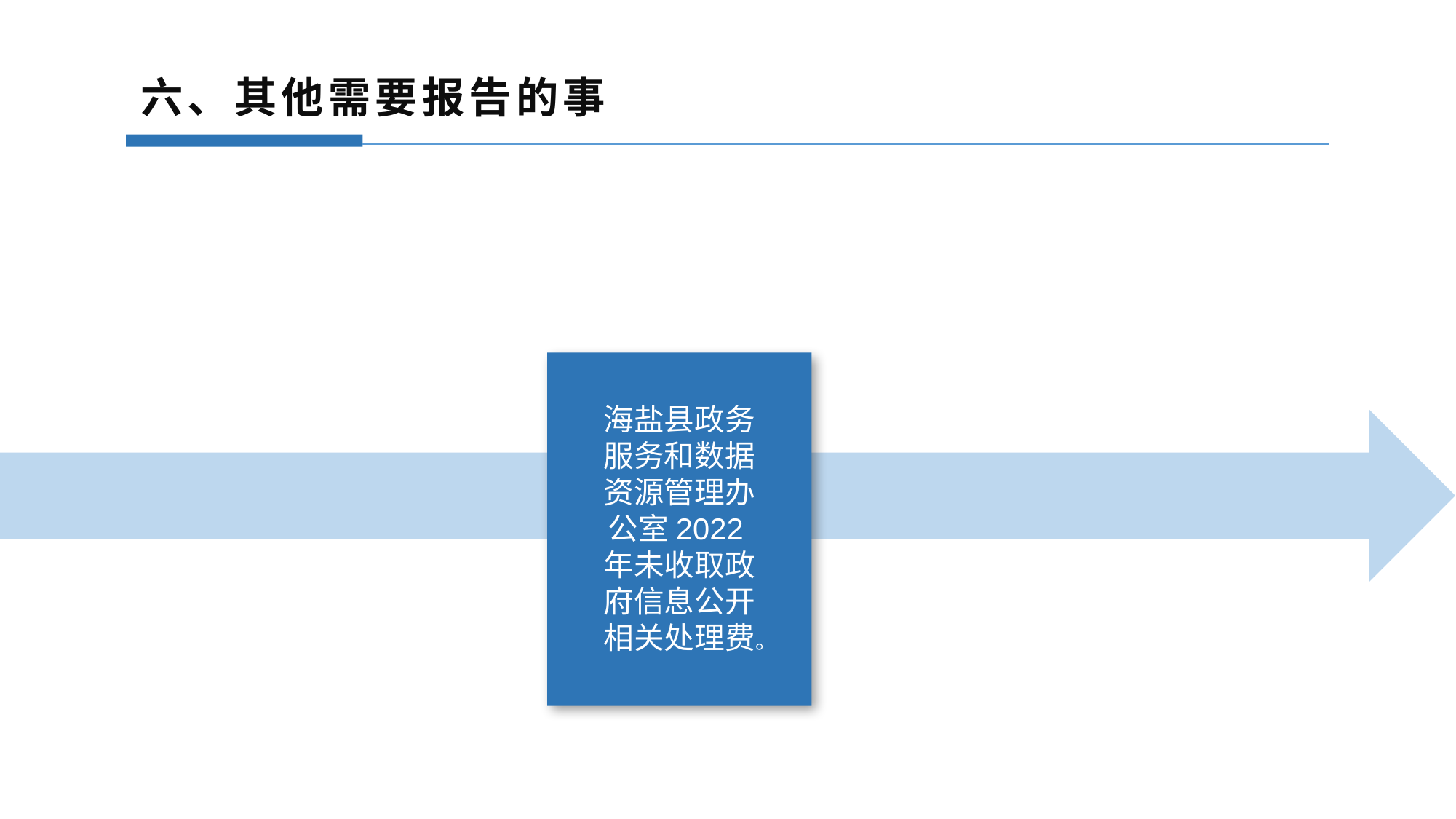

六、其他需要报告的事

请输入题

海盐县政务服务和数据资源管理办公室2022年未收取政府信息公开相关处理费。